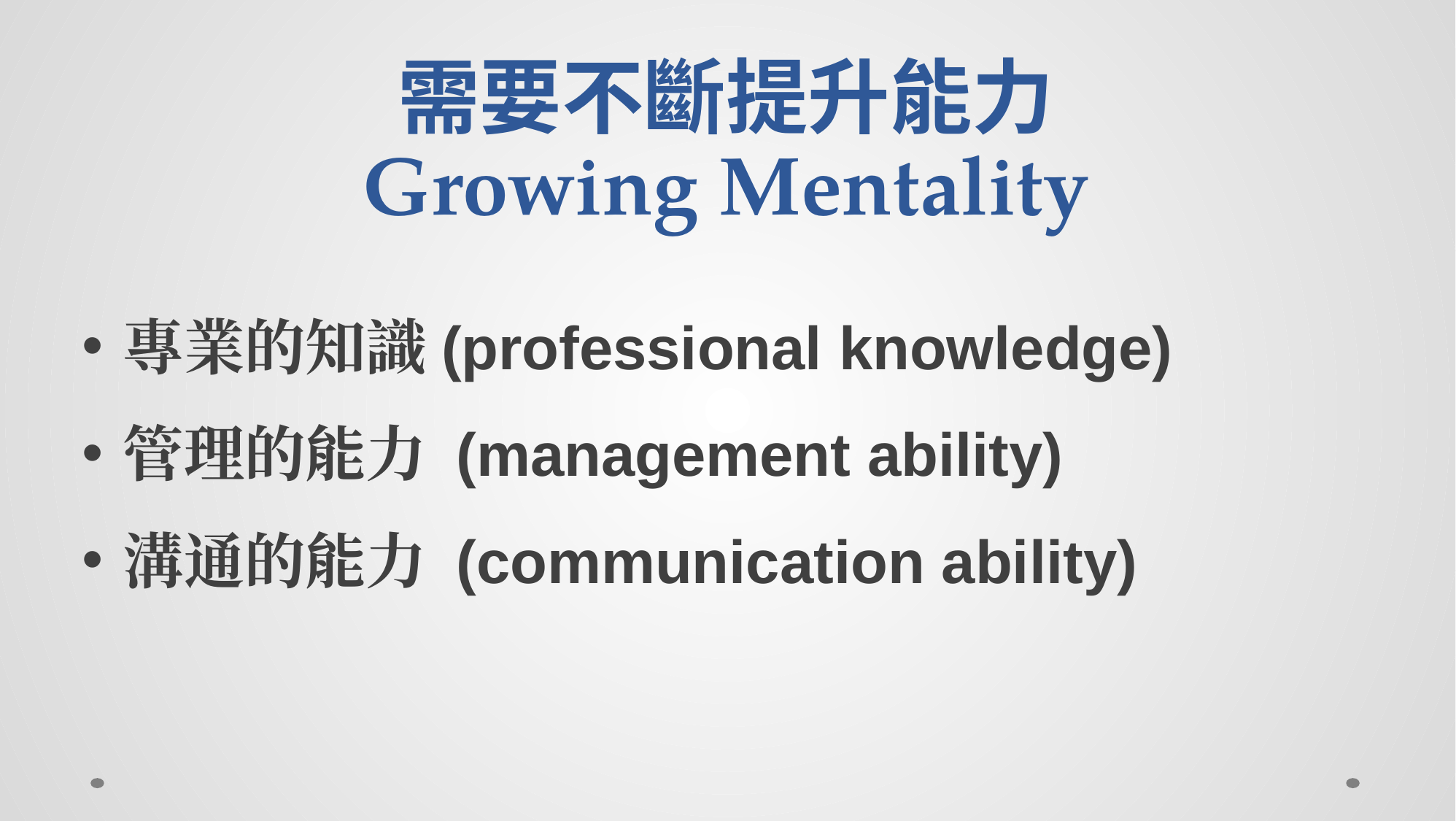

# 需要不斷提升能力 Growing Mentality
專業的知識(professional knowledge)
管理的能力 (management ability)
溝通的能力 (communication ability)